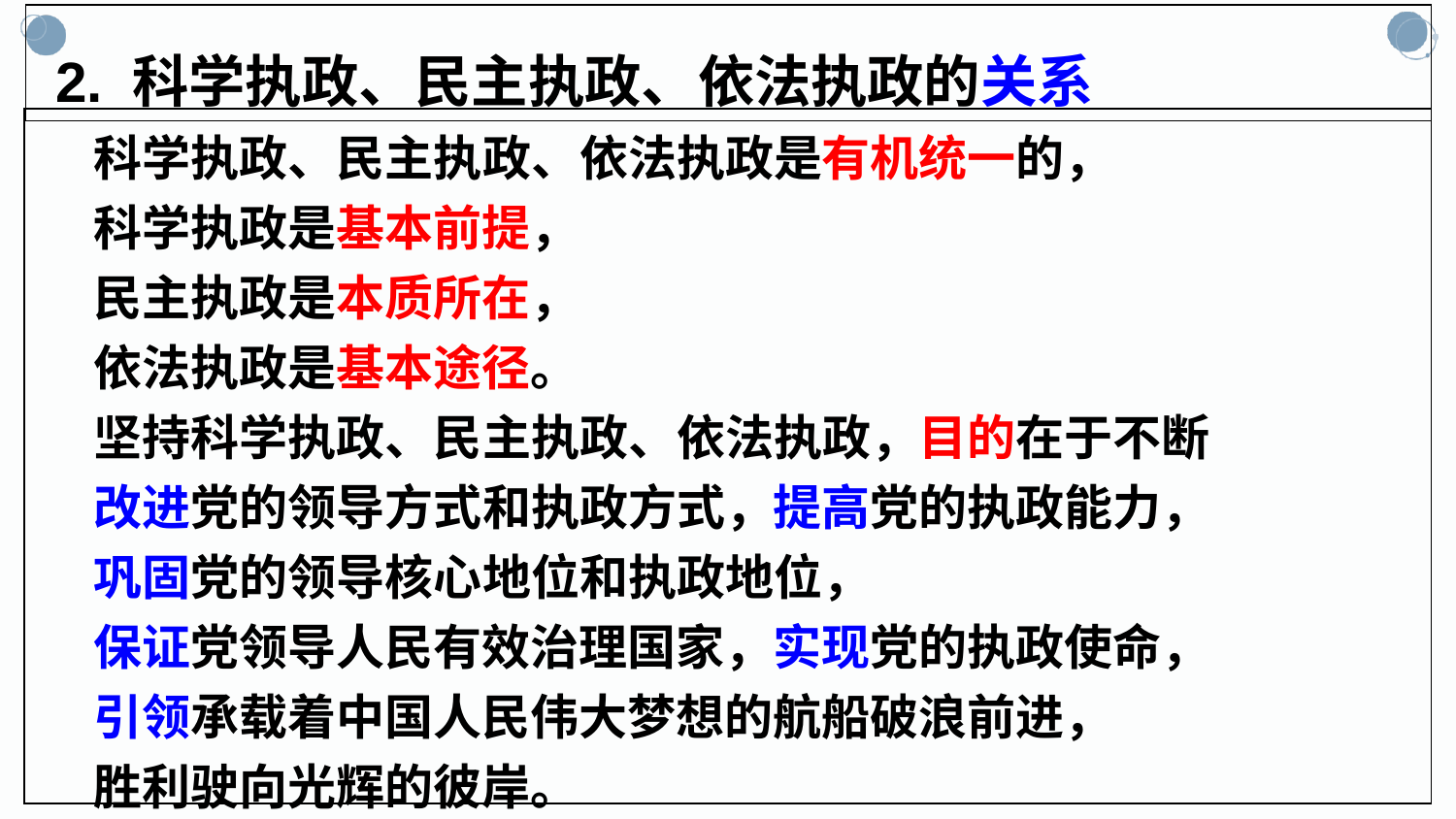

2. 科学执政、民主执政、依法执政的关系
    科学执政、民主执政、依法执政是有机统一的，
    科学执政是基本前提，
    民主执政是本质所在，
    依法执政是基本途径。
    坚持科学执政、民主执政、依法执政，目的在于不断
    改进党的领导方式和执政方式，提高党的执政能力，
    巩固党的领导核心地位和执政地位，
    保证党领导人民有效治理国家，实现党的执政使命，
    引领承载着中国人民伟大梦想的航船破浪前进，
    胜利驶向光辉的彼岸。